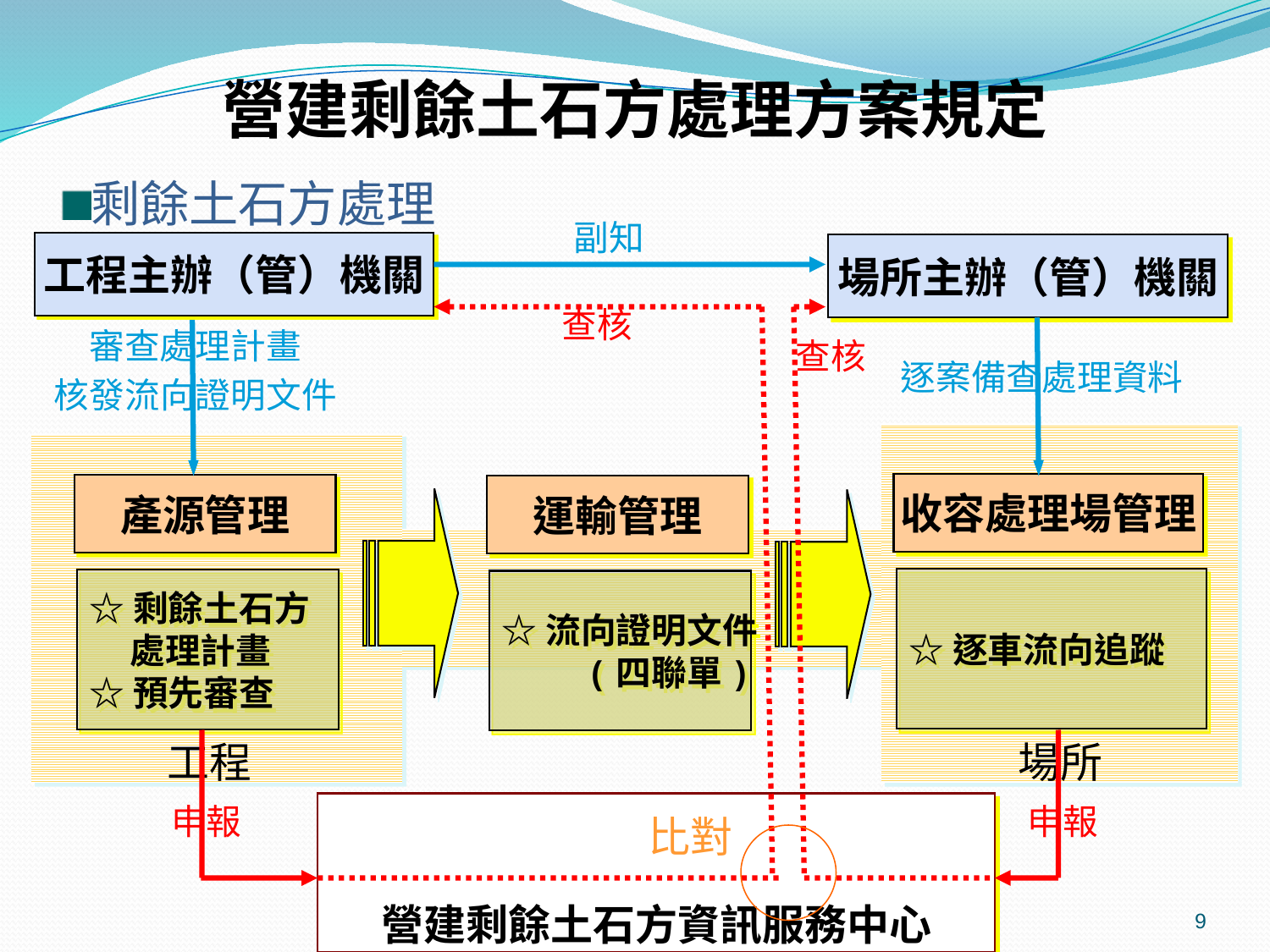

# 營建剩餘土石方處理方案規定
剩餘土石方處理
副知
工程主辦（管）機關
場所主辦（管）機關

查核

審查處理計畫
核發流向證明文件

查核
逐案備查處理資料

收容處理場管理
產源管理
運輸管理

☆逐車流向追蹤
☆剩餘土石方
    處理計畫
☆預先審查
☆流向證明文件
    (四聯單)
工程

場所

申報

營建剩餘土石方資訊服務中心
申報
比對

9